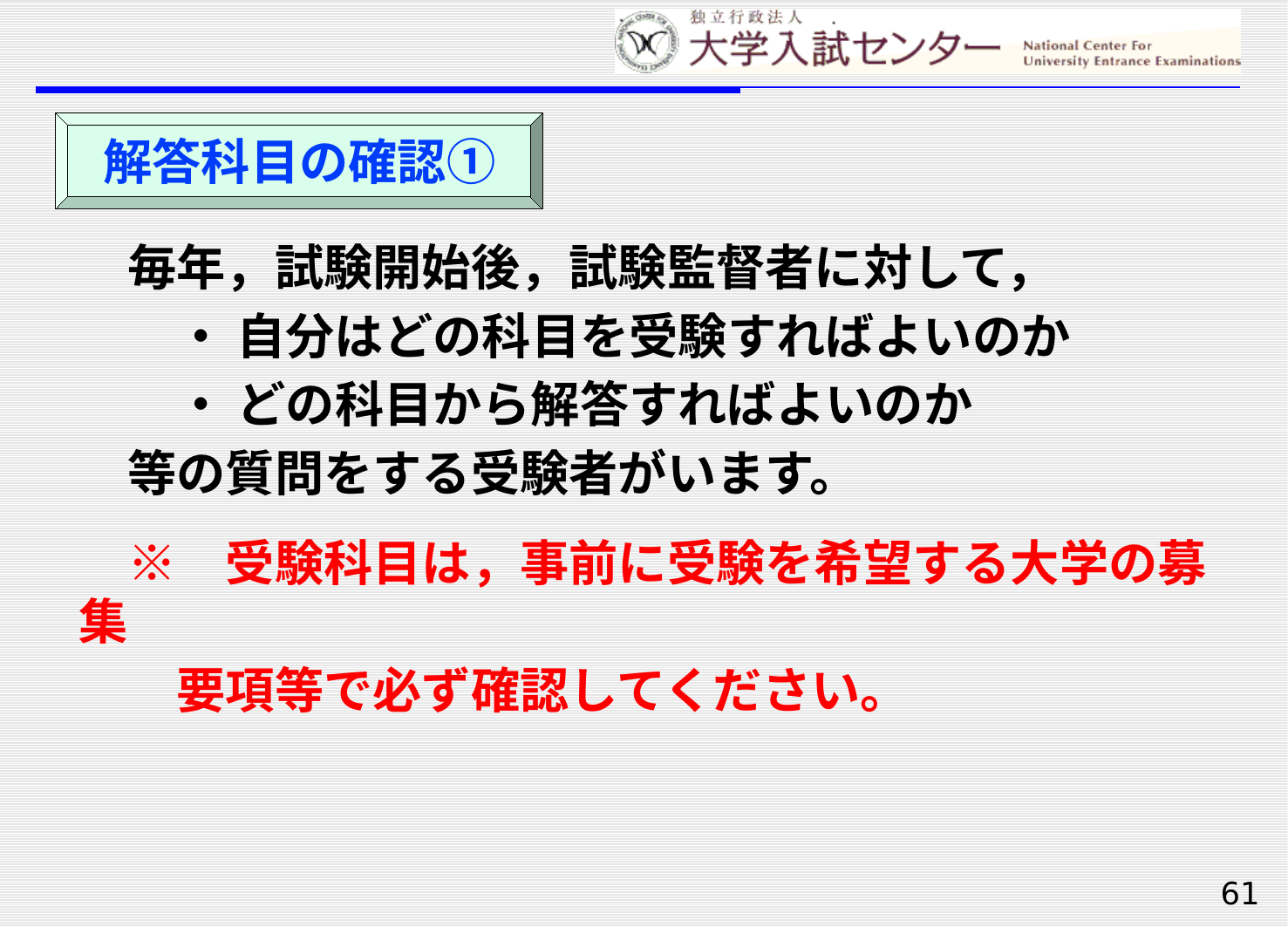

解答科目の確認①
　毎年，試験開始後，試験監督者に対して，
　　・ 自分はどの科目を受験すればよいのか
　　・ どの科目から解答すればよいのか
　等の質問をする受験者がいます。
　※　受験科目は，事前に受験を希望する大学の募集
　　要項等で必ず確認してください。

61